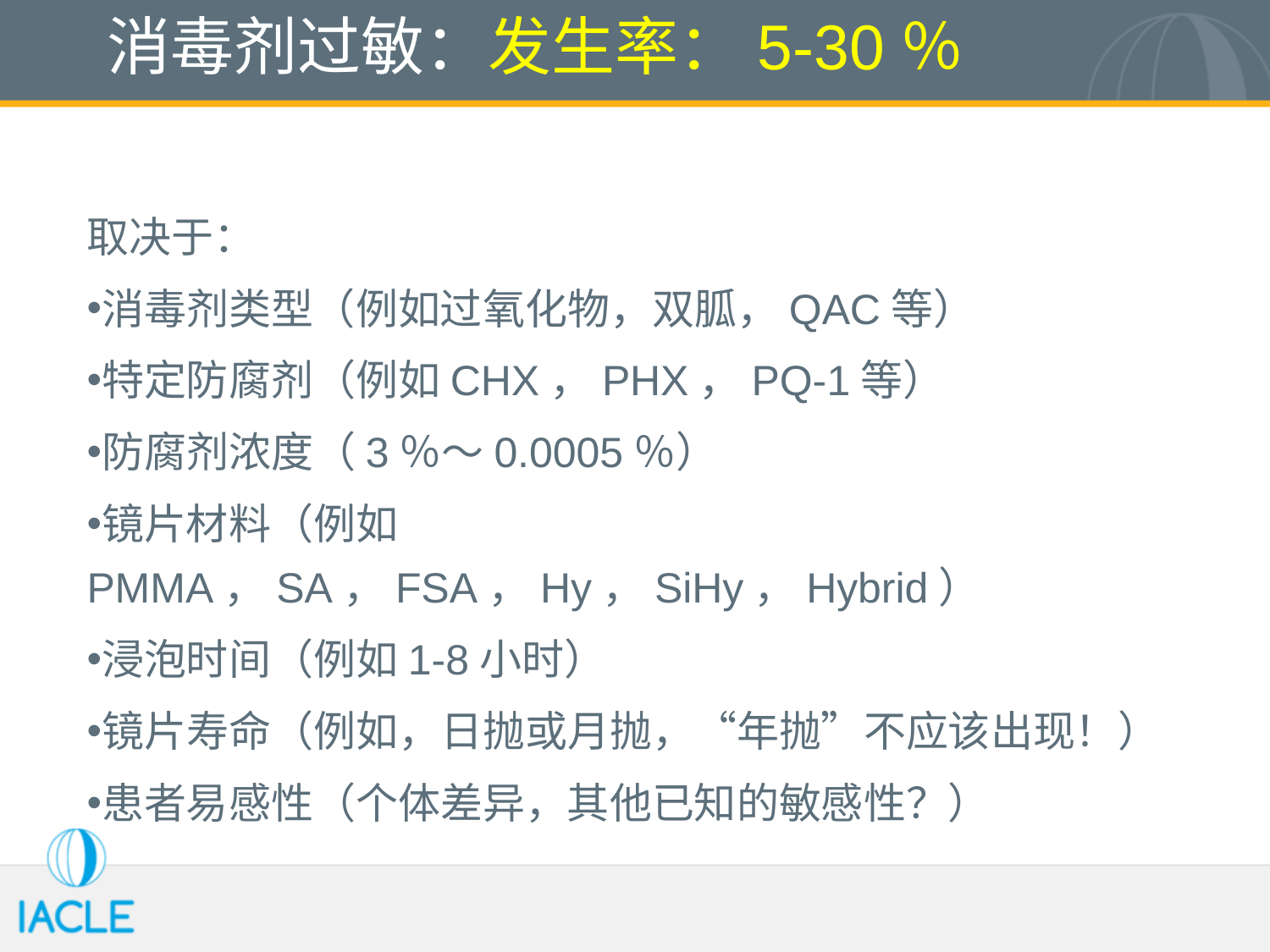

# 消毒剂过敏：发生率：5-30％
取决于：
消毒剂类型（例如过氧化物，双胍，QAC等）
特定防腐剂（例如CHX，PHX，PQ-1等）
防腐剂浓度（3％〜0.0005％）
镜片材料（例如PMMA，SA，FSA，Hy，SiHy，Hybrid）
浸泡时间（例如1-8小时）
镜片寿命（例如，日抛或月抛，“年抛”不应该出现！）
患者易感性（个体差异，其他已知的敏感性？）